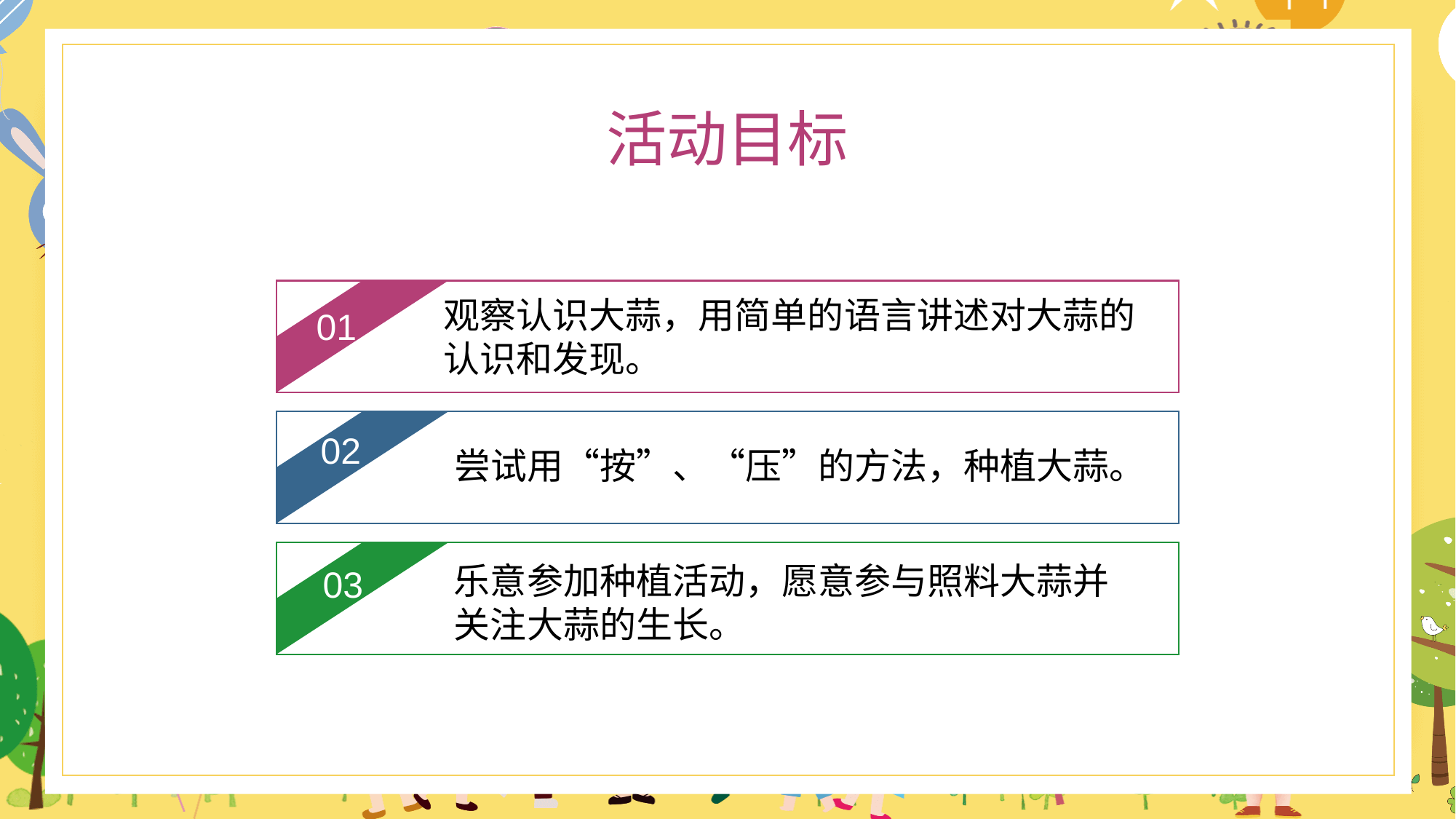

活动目标

观察认识大蒜，用简单的语言讲述对大蒜的
认识和发现。
01

02
尝试用“按”、“压”的方法，种植大蒜。

乐意参加种植活动，愿意参与照料大蒜并
关注大蒜的生长。
03